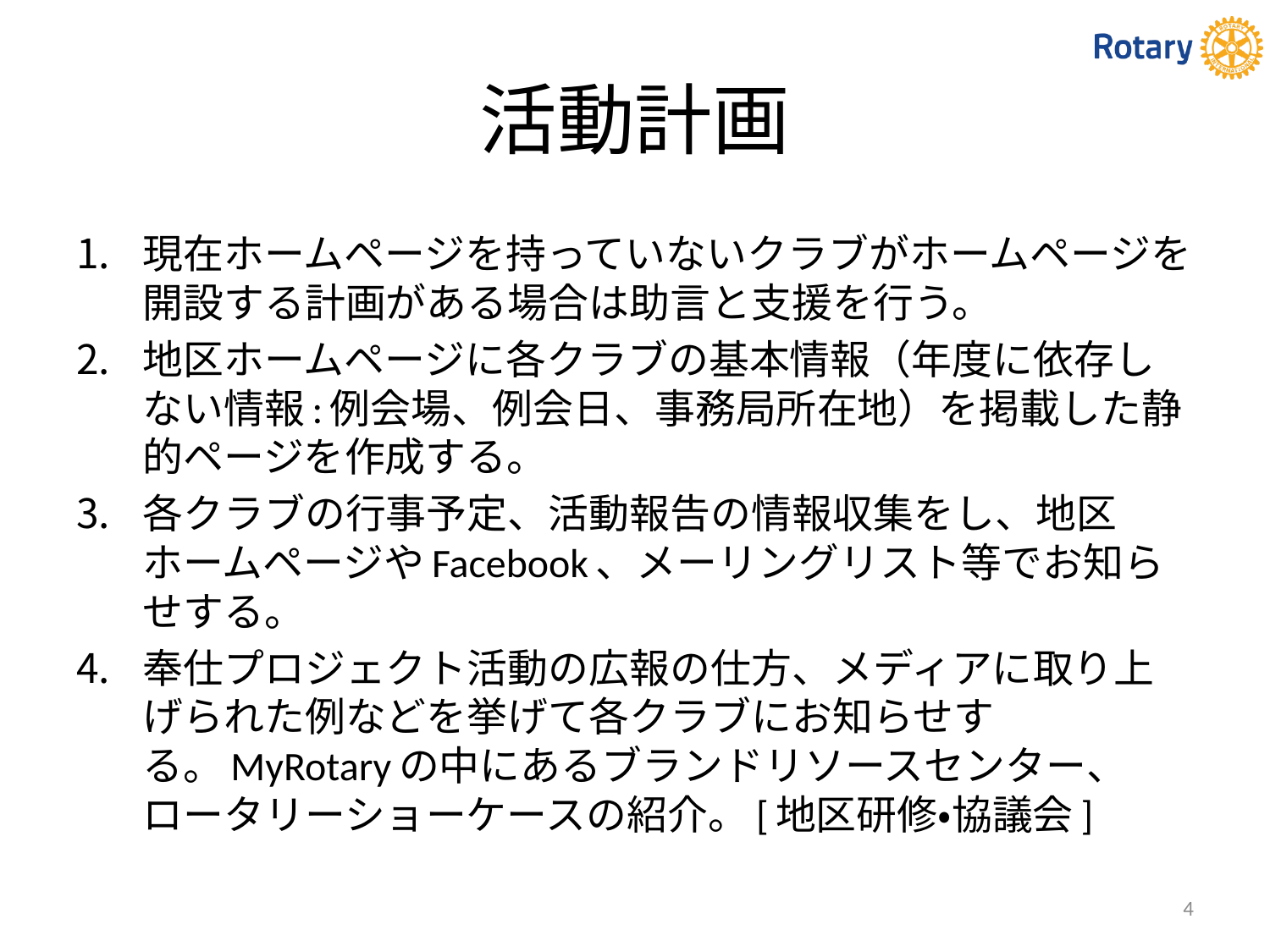

# 活動計画
現在ホームページを持っていないクラブがホームページを開設する計画がある場合は助言と支援を行う。
地区ホームページに各クラブの基本情報（年度に依存しない情報:例会場、例会日、事務局所在地）を掲載した静的ページを作成する。
各クラブの行事予定、活動報告の情報収集をし、地区ホームページやFacebook、メーリングリスト等でお知らせする。
奉仕プロジェクト活動の広報の仕方、メディアに取り上げられた例などを挙げて各クラブにお知らせする。MyRotaryの中にあるブランドリソースセンター、ロータリーショーケースの紹介。[地区研修・協議会]
4